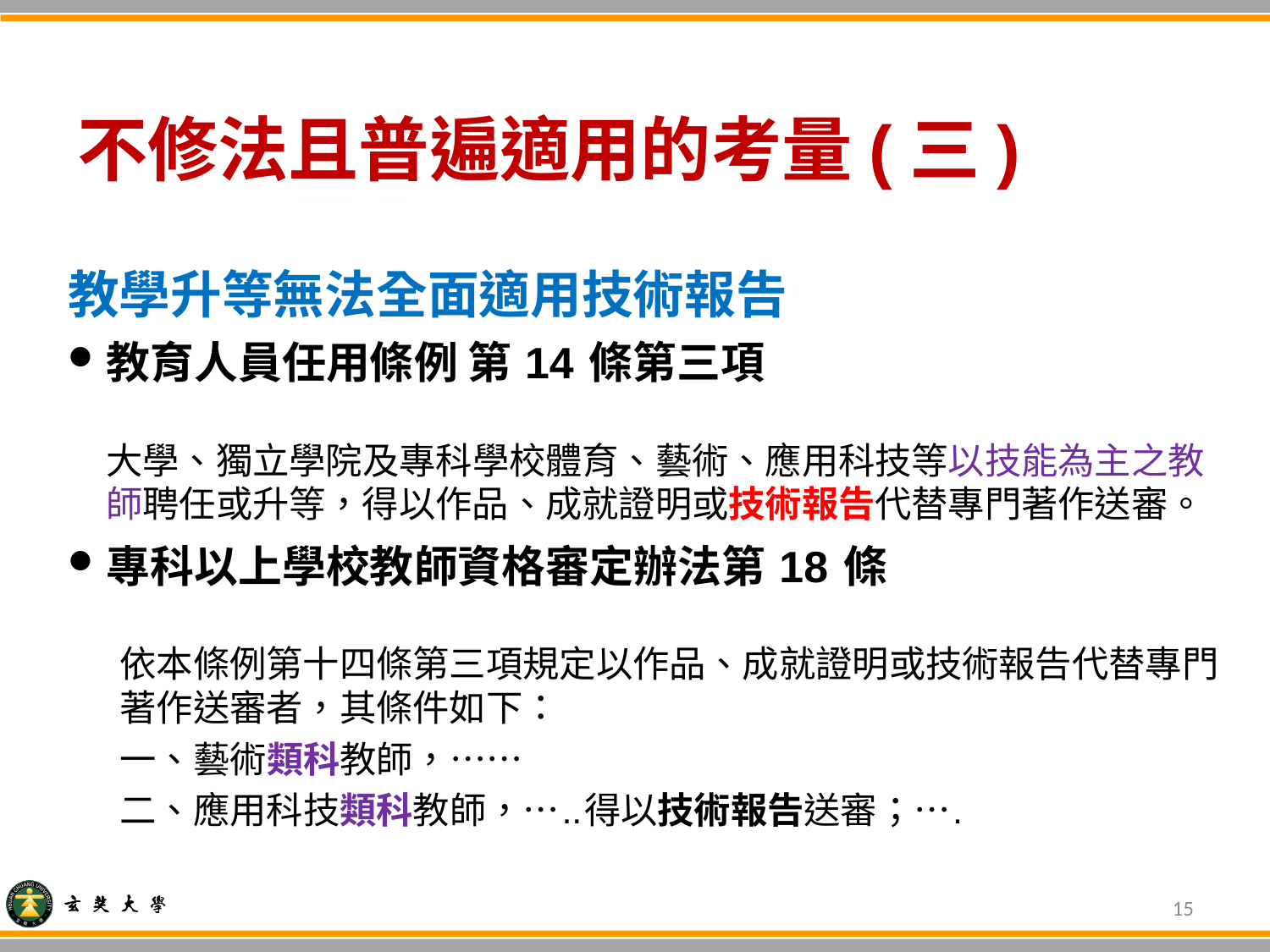

不修法且普遍適用的考量(三)
教學升等無法全面適用技術報告
教育人員任用條例 第 14 條第三項
大學、獨立學院及專科學校體育、藝術、應用科技等以技能為主之教師聘任或升等，得以作品、成就證明或技術報告代替專門著作送審。
專科以上學校教師資格審定辦法第 18 條
依本條例第十四條第三項規定以作品、成就證明或技術報告代替專門著作送審者，其條件如下：
一、藝術類科教師，……
二、應用科技類科教師，…..得以技術報告送審；….
15